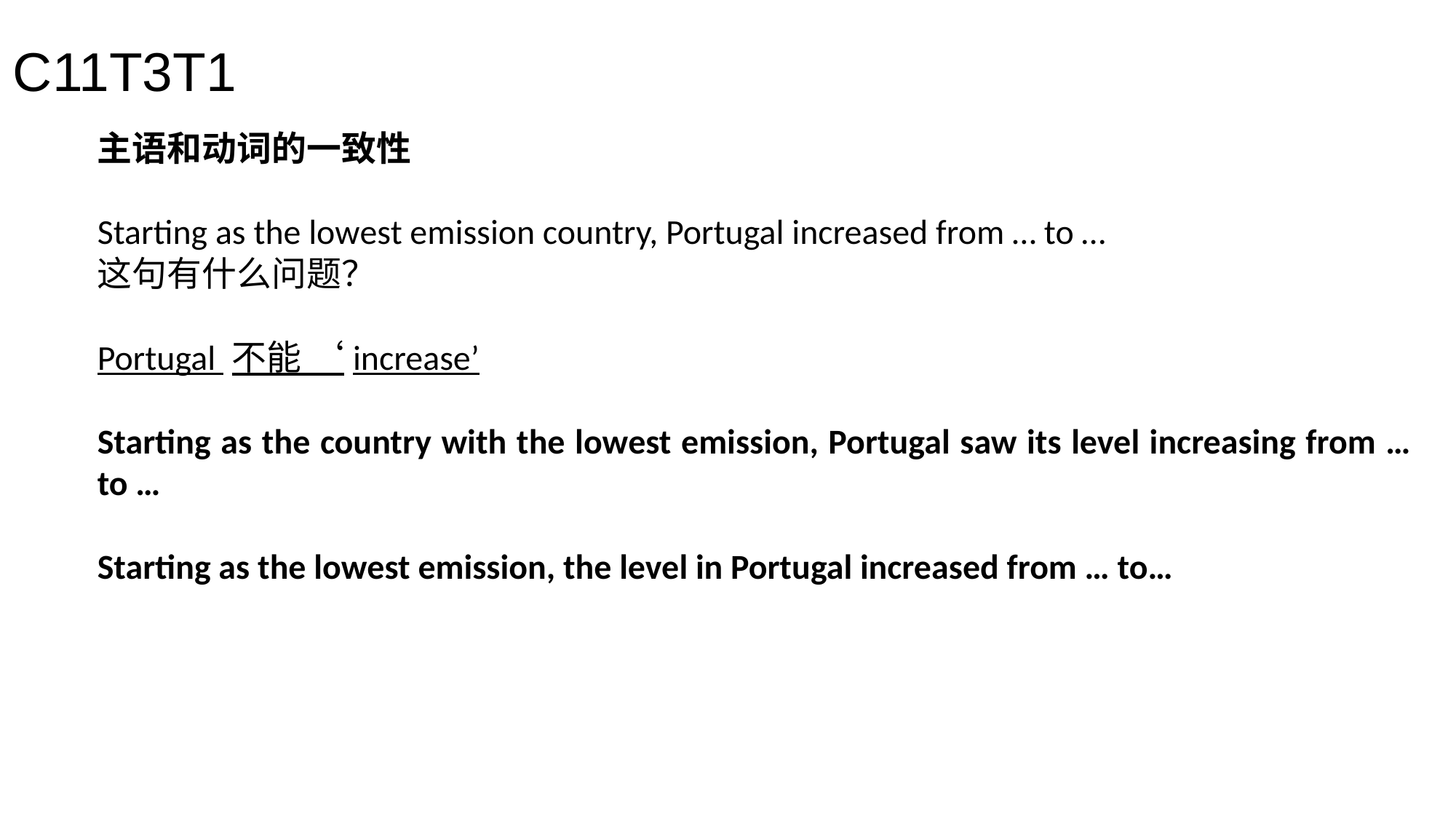

C11T3T1
主语和动词的一致性

Starting as the lowest emission country, Portugal increased from … to …
这句有什么问题？

Portugal 不能 ‘increase’

Starting as the country with the lowest emission, Portugal saw its level increasing from … to …

Starting as the lowest emission, the level in Portugal increased from … to…